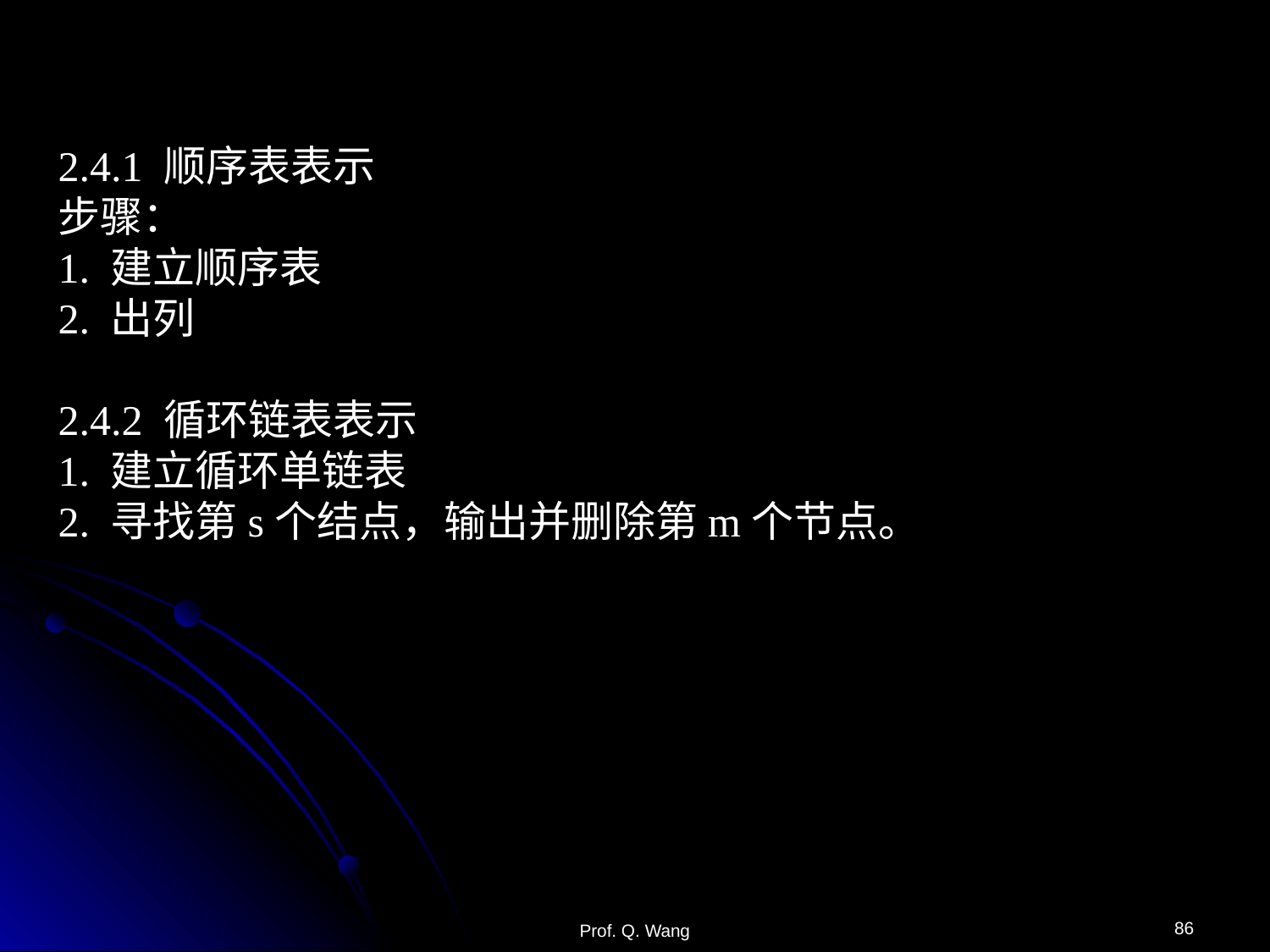

2.4.1 顺序表表示
步骤：
1. 建立顺序表
2. 出列

2.4.2 循环链表表示
1. 建立循环单链表
2. 寻找第s个结点，输出并删除第m个节点。

86

Prof. Q. Wang